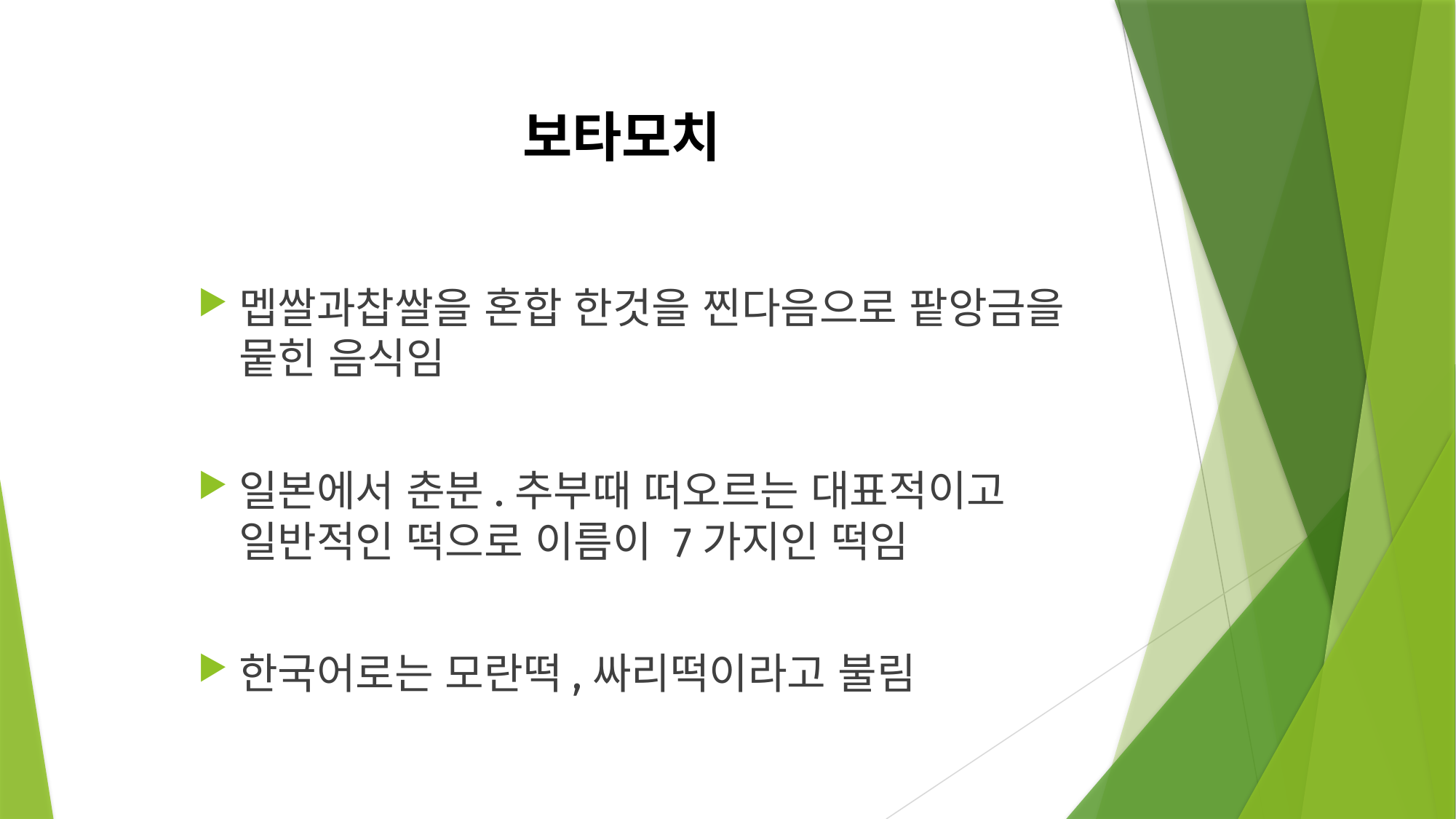

# 보타모치
멥쌀과찹쌀을 혼합 한것을 찐다음으로 팥앙금을 뭍힌 음식임

일본에서 춘분.추부때 떠오르는 대표적이고 일반적인 떡으로 이름이 7가지인 떡임

한국어로는 모란떡,싸리떡이라고 불림